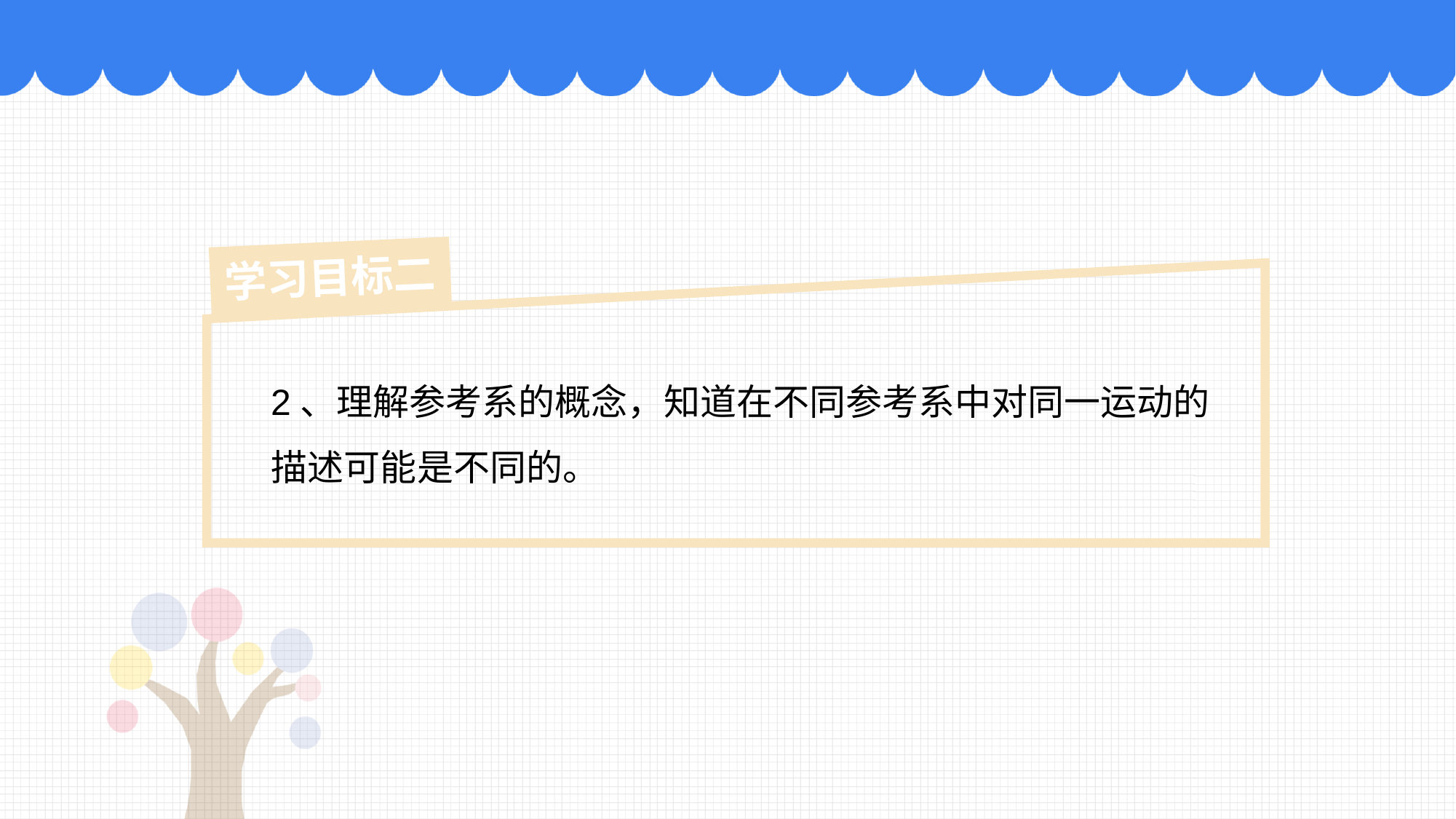

学习目标二

2、理解参考系的概念，知道在不同参考系中对同一运动的
描述可能是不同的。